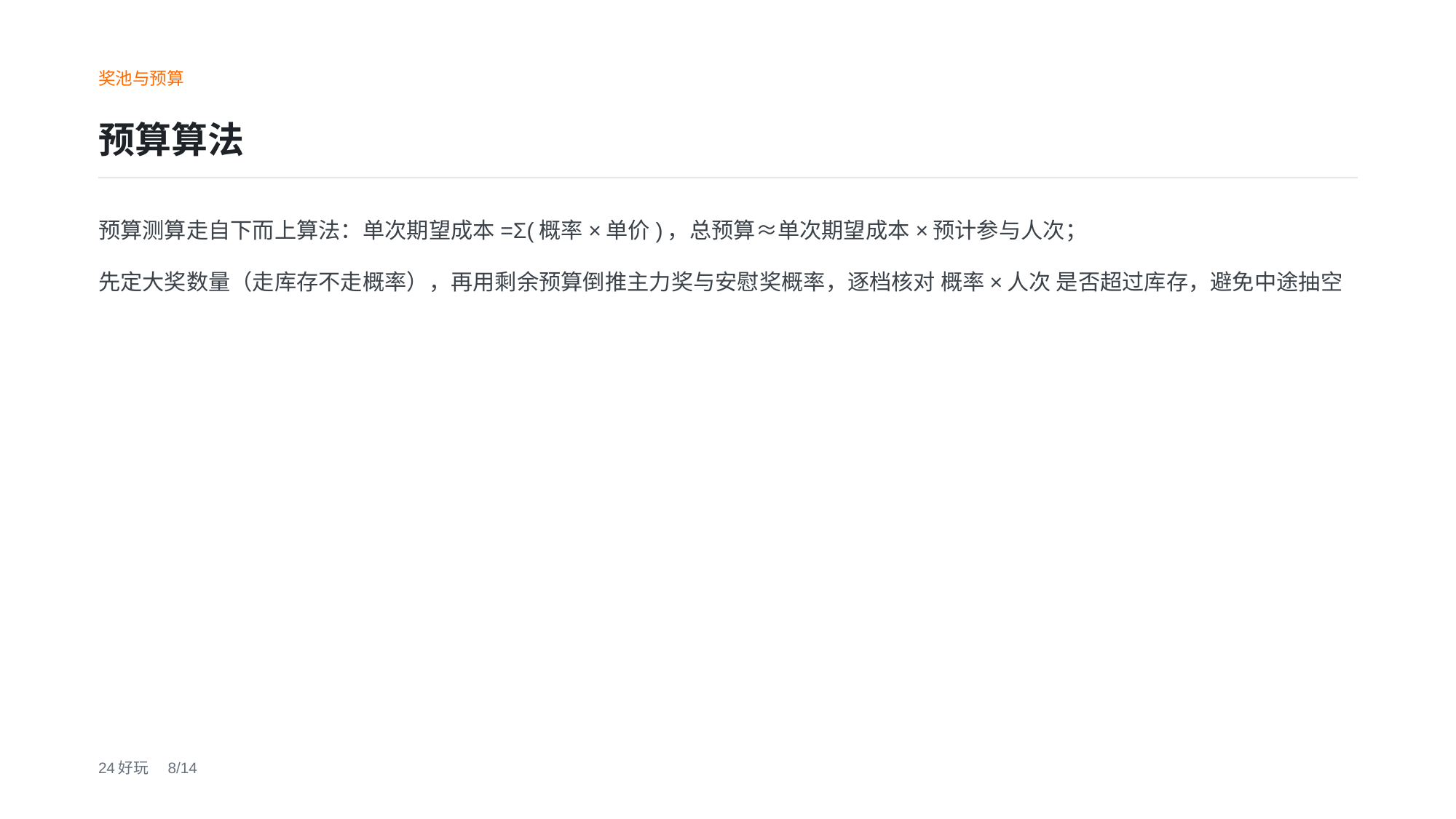

奖池与预算
预算算法

预算测算走自下而上算法：单次期望成本=Σ(概率×单价)，总预算≈单次期望成本×预计参与人次；
先定大奖数量（走库存不走概率），再用剩余预算倒推主力奖与安慰奖概率，逐档核对 概率×人次 是否超过库存，避免中途抽空
24好玩　8/14